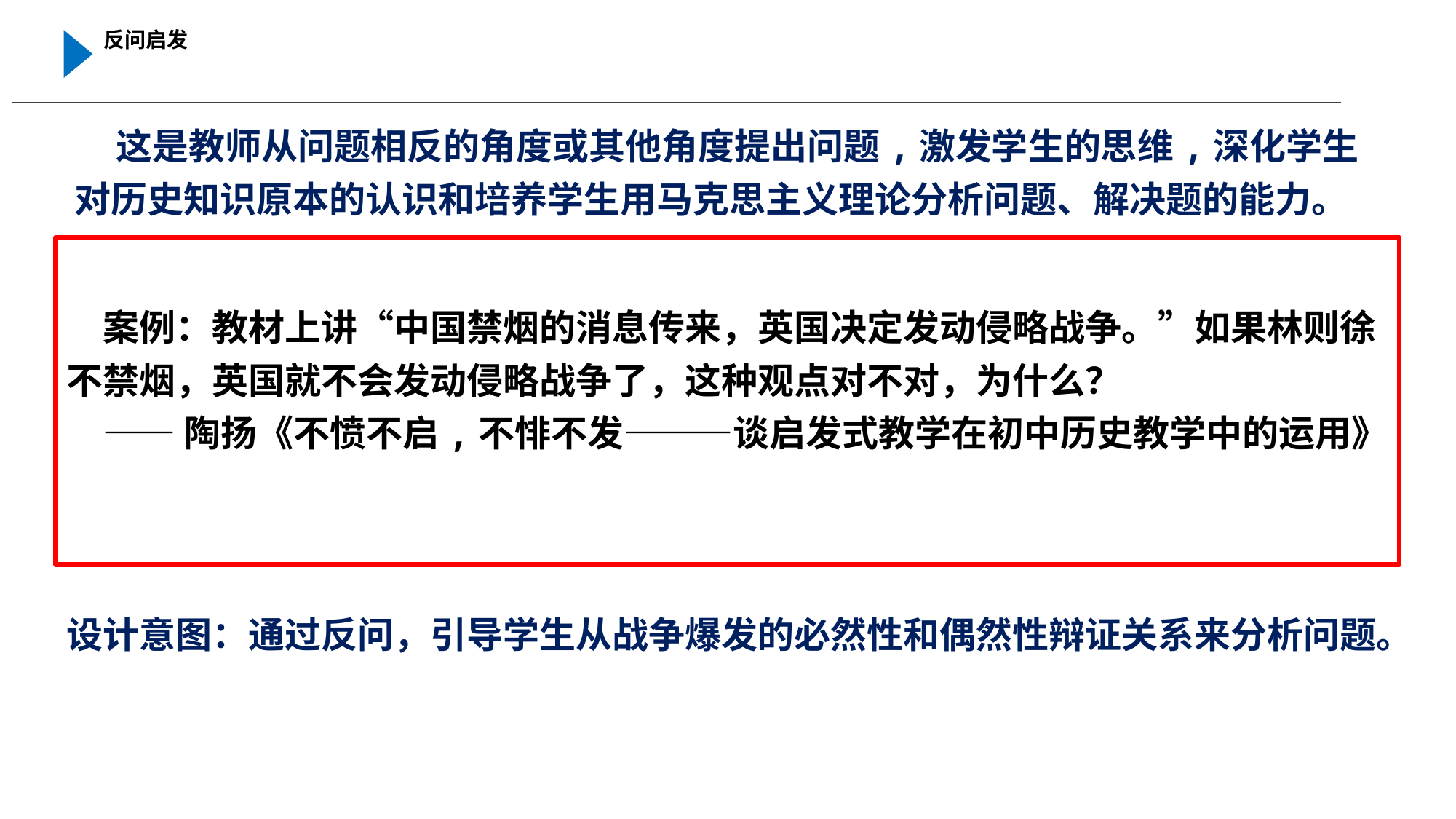

反问启发

    这是教师从问题相反的角度或其他角度提出问题,激发学生的思维,深化学生对历史知识原本的认识和培养学生用马克思主义理论分析问题、解决题的能力。

案例：教材上讲“中国禁烟的消息传来，英国决定发动侵略战争。”如果林则徐不禁烟，英国就不会发动侵略战争了，这种观点对不对，为什么？
——陶扬《不愤不启,不悱不发———谈启发式教学在初中历史教学中的运用》
设计意图：通过反问，引导学生从战争爆发的必然性和偶然性辩证关系来分析问题。